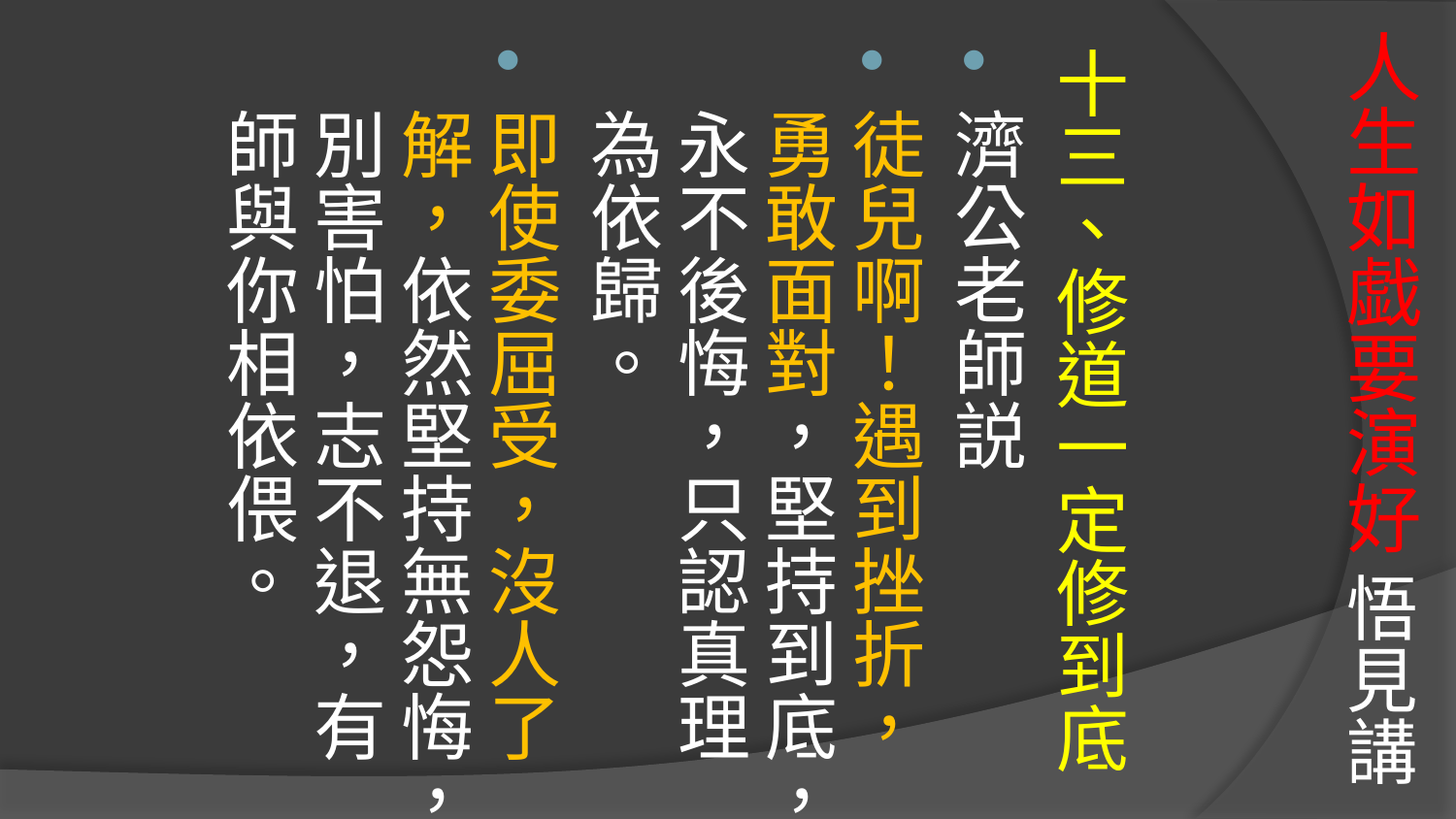

# 人生如戯要演好 悟見講
十三、修道一定修到底
濟公老師説
徒兒啊！遇到挫折，勇敢面對，堅持到底，永不後悔，只認真理為依歸。
即使委屈受，沒人了解，依然堅持無怨悔，別害怕，志不退，有師與你相依偎。